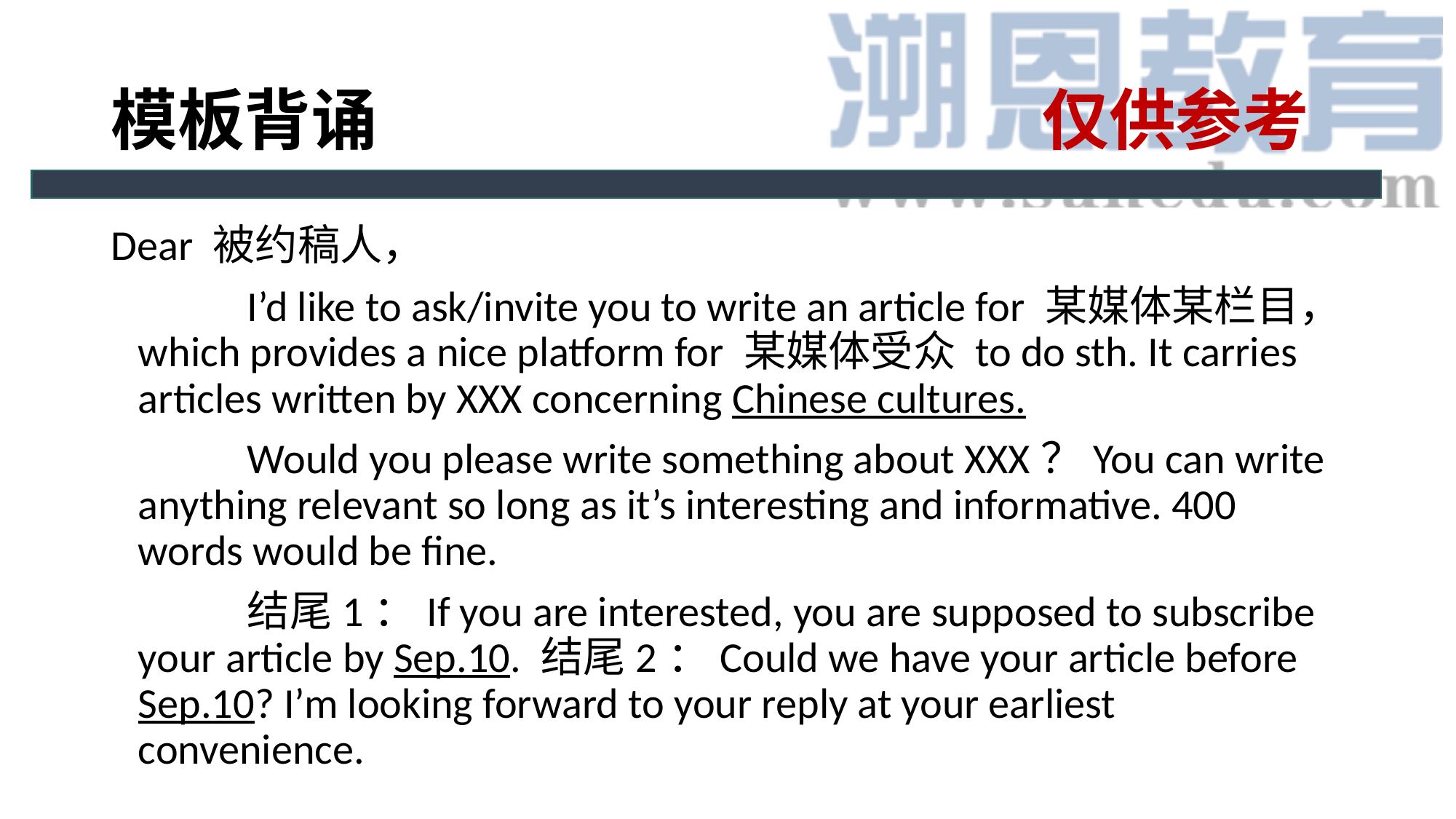

# 模板背诵                                            仅供参考

Dear 被约稿人，
		I’d like to ask/invite you to write an article for 某媒体某栏目，which provides a nice platform for 某媒体受众 to do sth. It carries articles written by XXX concerning Chinese cultures.
		Would you please write something about XXX？You can write anything relevant so long as it’s interesting and informative. 400 words would be fine.
		结尾1：If you are interested, you are supposed to subscribe your article by Sep.10. 结尾2：Could we have your article before Sep.10? I’m looking forward to your reply at your earliest convenience.